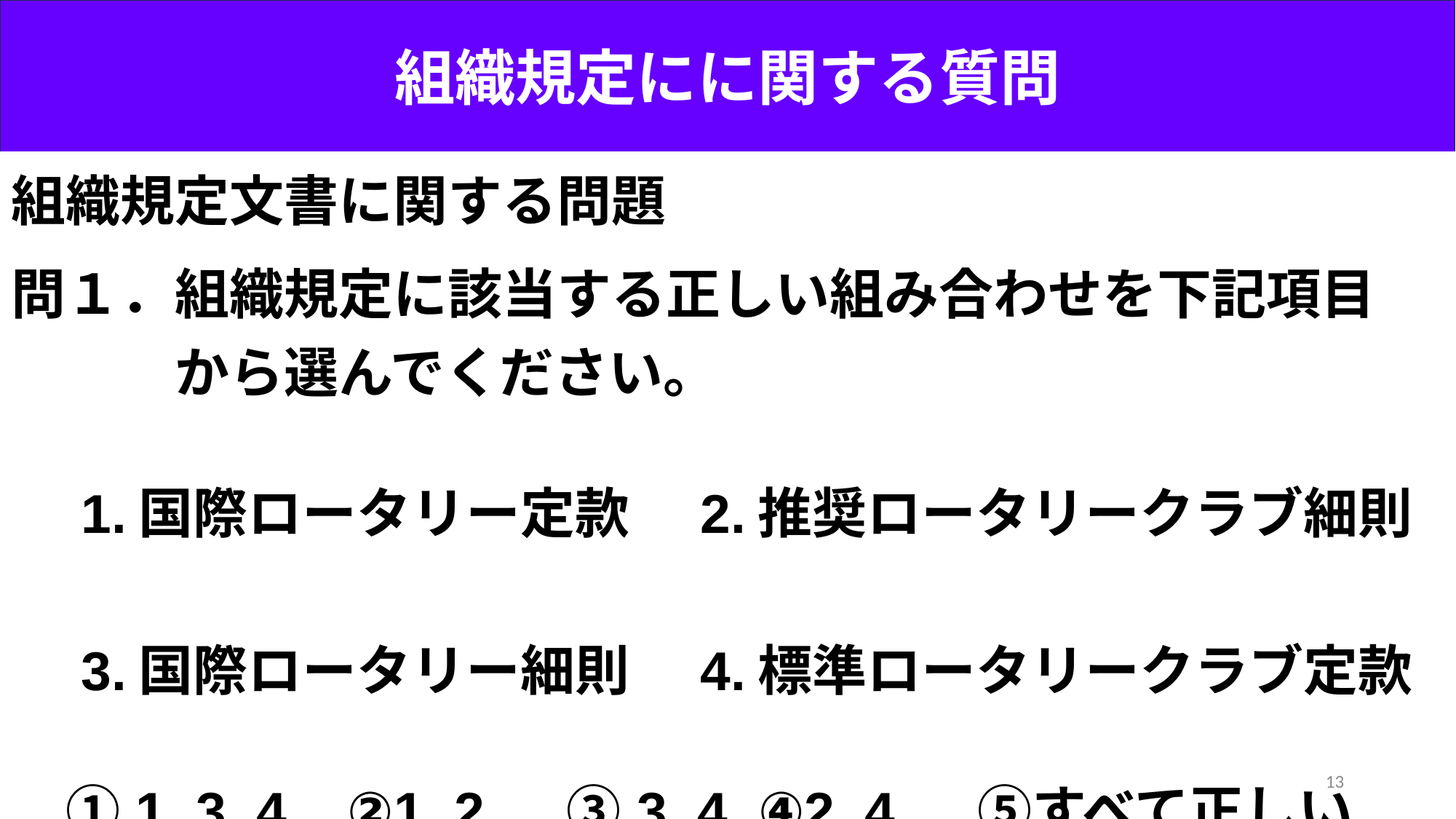

組織規定にに関する質問
| 組織規定文書に関する問題 問１．組織規定に該当する正しい組み合わせを下記項目 　　　から選んでください。 　1.国際ロータリー定款　2.推奨ロータリークラブ細則　 　3.国際ロータリー細則　4.標準ロータリークラブ定款 　①1. 3. 4. ②1. 2.　③3. 4. ④2. 4.　⑤すべて正しい |
| --- |
13